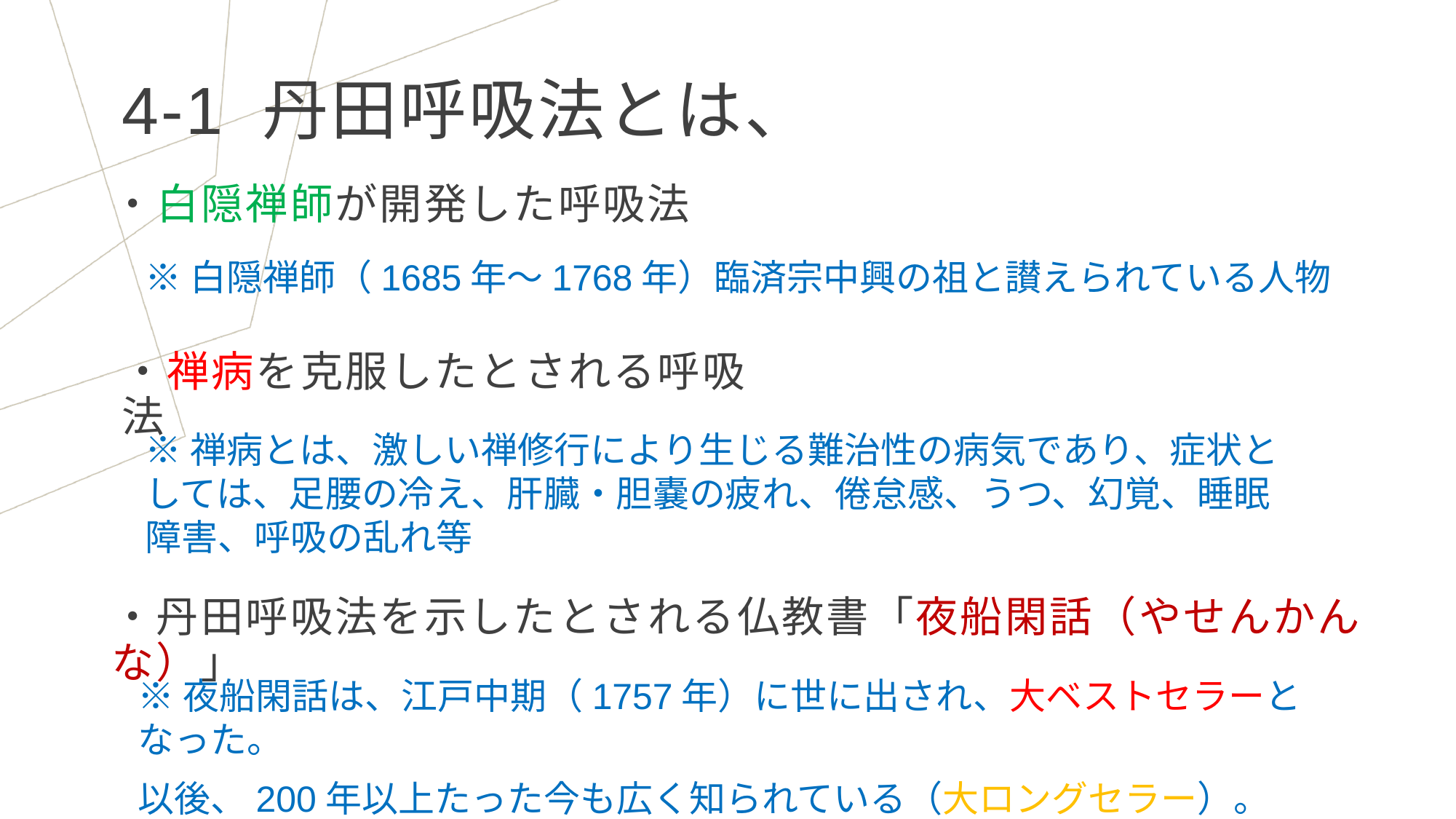

# 4-1 丹田呼吸法とは、
・白隠禅師が開発した呼吸法
※白隠禅師（1685年～1768年）臨済宗中興の祖と讃えられている人物
・禅病を克服したとされる呼吸法
※禅病とは、激しい禅修行により生じる難治性の病気であり、症状としては、足腰の冷え、肝臓・胆嚢の疲れ、倦怠感、うつ、幻覚、睡眠障害、呼吸の乱れ等
・丹田呼吸法を示したとされる仏教書「夜船閑話（やせんかんな）」
※夜船閑話は、江戸中期（1757年）に世に出され、大ベストセラーとなった。
以後、200年以上たった今も広く知られている（大ロングセラー）。